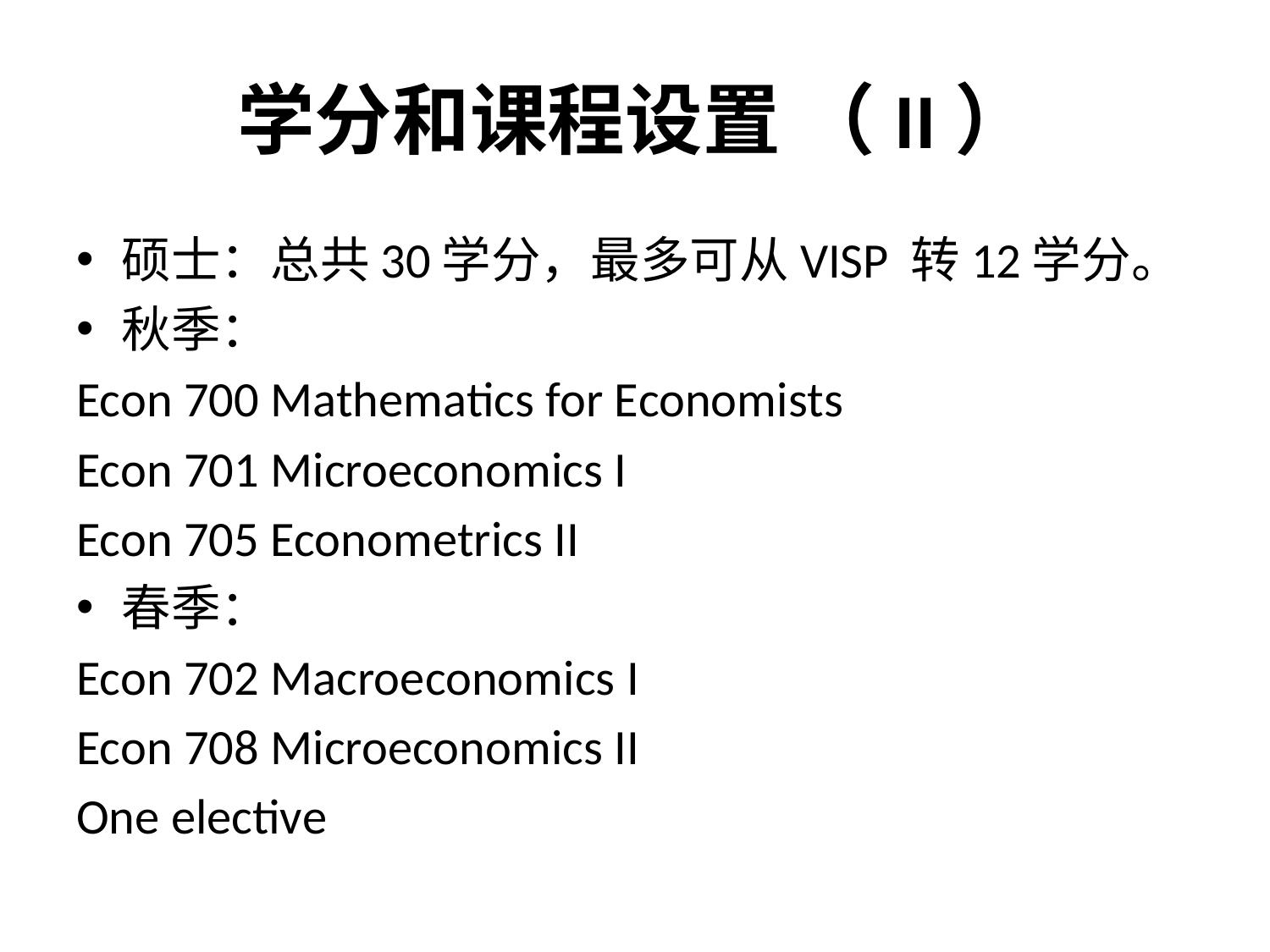

# 学分和课程设置 （II）
硕士：总共30学分，最多可从VISP 转12学分。
秋季：
Econ 700 Mathematics for Economists
Econ 701 Microeconomics I
Econ 705 Econometrics II
春季：
Econ 702 Macroeconomics I
Econ 708 Microeconomics II
One elective